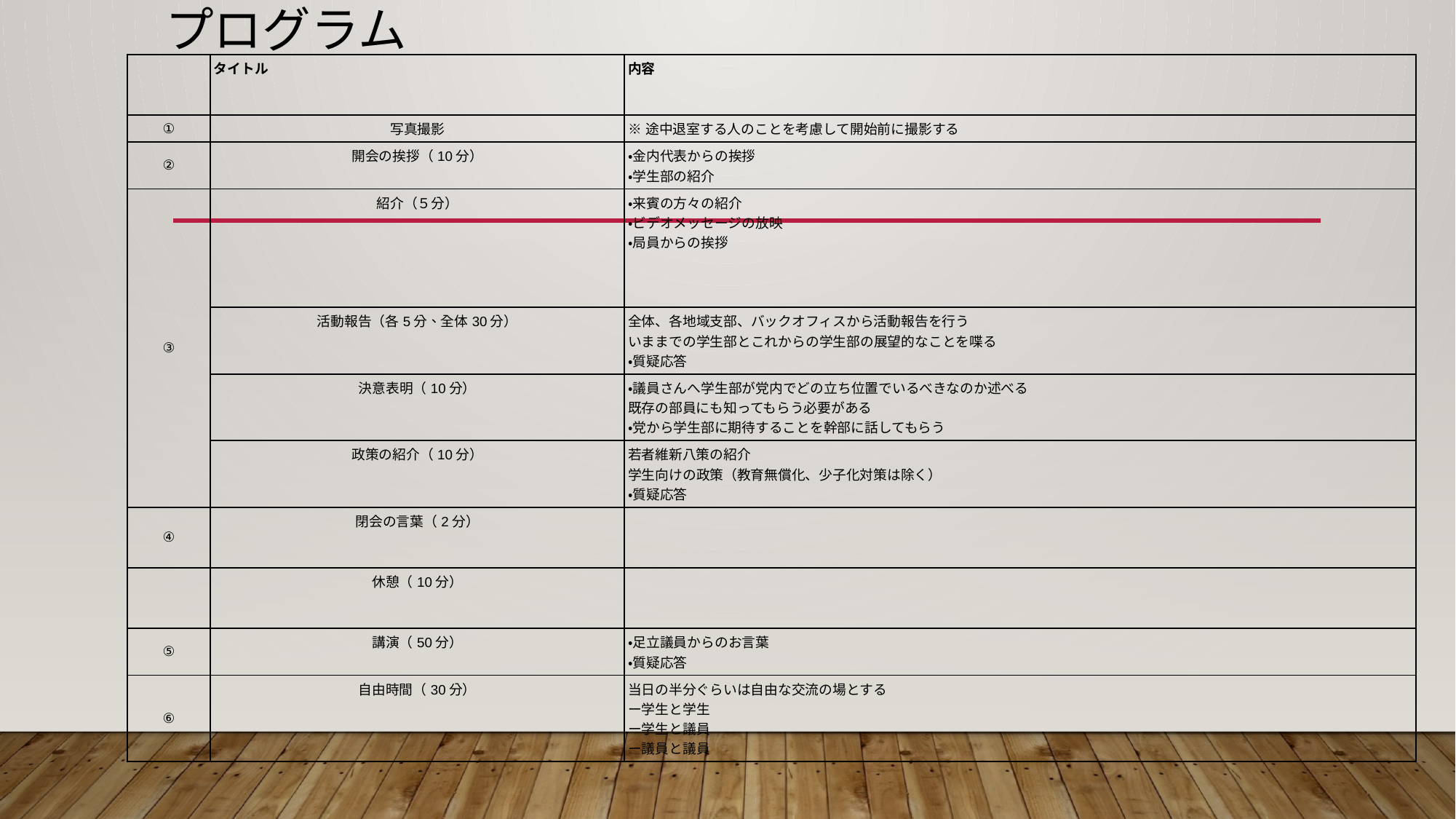

# プログラム
|  | タイトル | 内容 |
| --- | --- | --- |
| ① | 写真撮影 | ※途中退室する人のことを考慮して開始前に撮影する |
| ② | 開会の挨拶（10分） | ・金内代表からの挨拶 ・学生部の紹介 |
| ③ | 紹介（５分） | ・来賓の方々の紹介 ・ビデオメッセージの放映 ・局員からの挨拶 |
|  | 活動報告（各5分、全体30分） | 全体、各地域支部、バックオフィスから活動報告を行う いままでの学生部とこれからの学生部の展望的なことを喋る ・質疑応答 |
|  | 決意表明（10分） | ・議員さんへ学生部が党内でどの立ち位置でいるべきなのか述べる 既存の部員にも知ってもらう必要がある ・党から学生部に期待することを幹部に話してもらう |
|  | 政策の紹介（10分） | 若者維新八策の紹介 学生向けの政策（教育無償化、少子化対策は除く） ・質疑応答 |
| ④ | 閉会の言葉（2分） |  |
|  | 休憩（10分） |  |
| ⑤ | 講演（50分） | ・足立議員からのお言葉 ・質疑応答 |
| ⑥ | 自由時間（30分） | 当日の半分ぐらいは自由な交流の場とする ー学生と学生 ー学生と議員 ー議員と議員 |